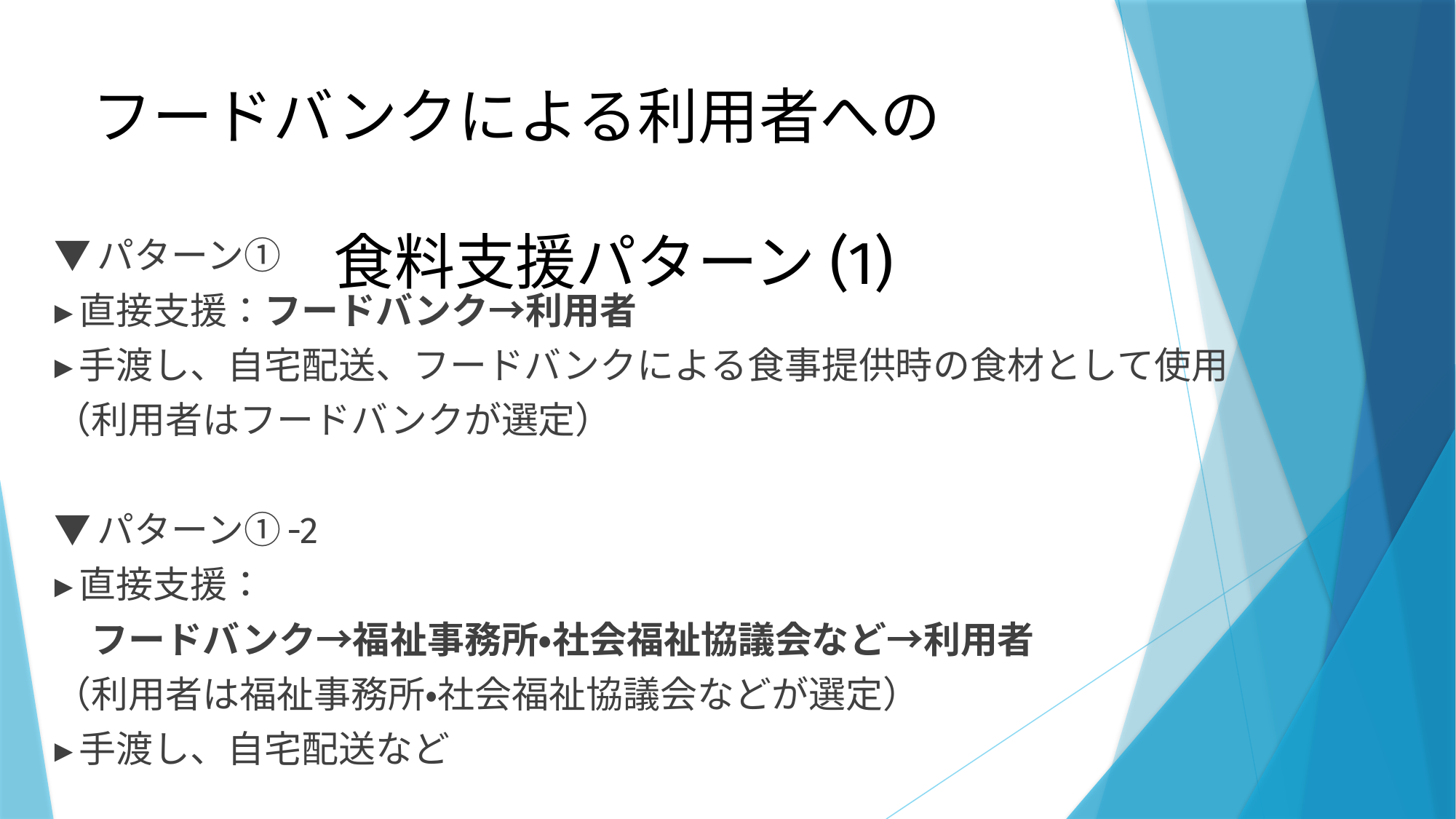

# フードバンクによる利用者への　　　　　　　　　　　　 　　　　食料支援パターン(1)
▼パターン①
▸直接支援：フードバンク→利用者
▸手渡し、自宅配送、フードバンクによる食事提供時の食材として使用
（利用者はフードバンクが選定）

▼パターン①-2
▸直接支援：
　フードバンク→福祉事務所・社会福祉協議会など→利用者
（利用者は福祉事務所・社会福祉協議会などが選定）
▸手渡し、自宅配送など